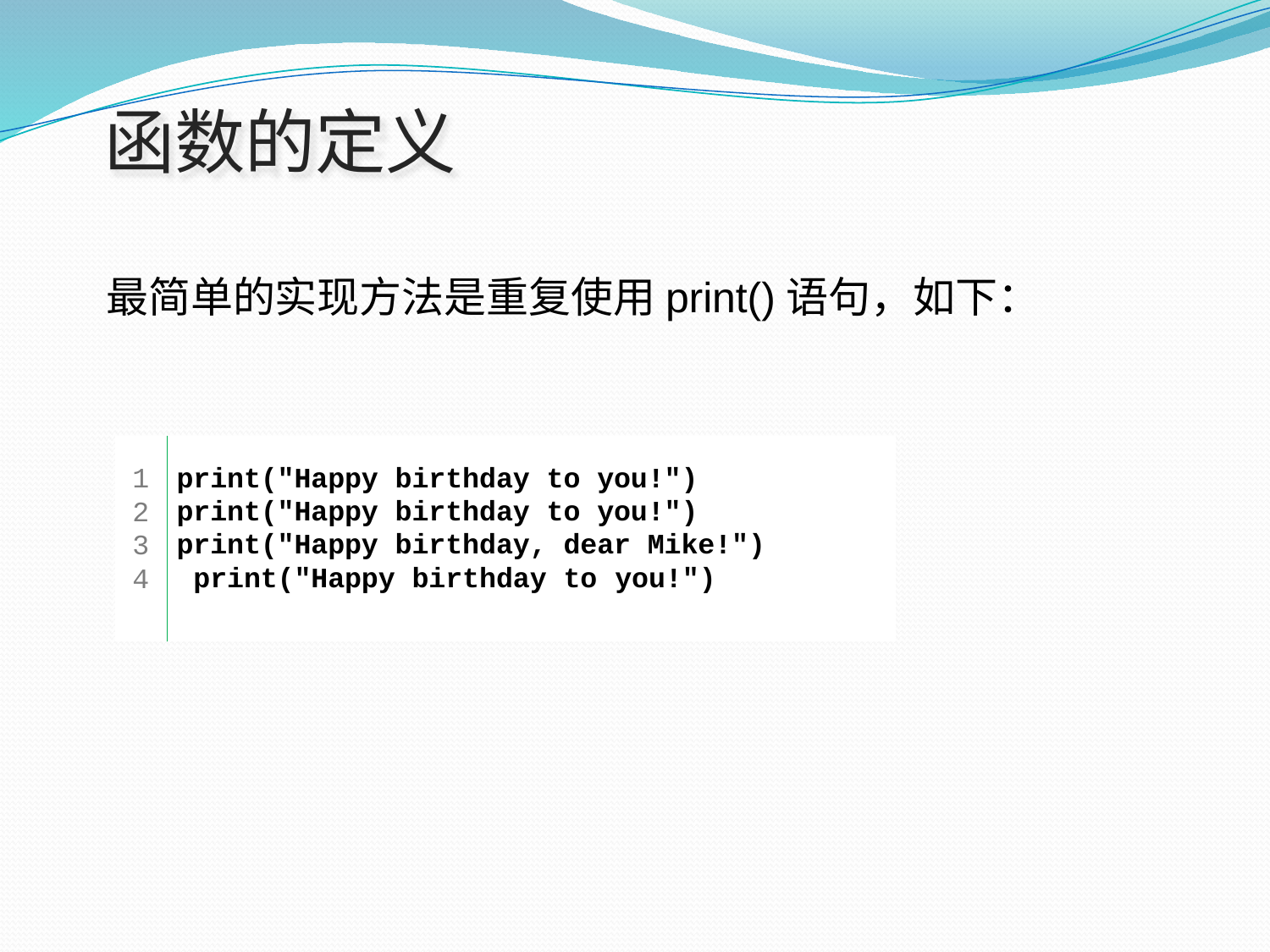

# 函数的定义
最简单的实现方法是重复使用print()语句，如下：
| 1 2 3 4 | print("Happy birthday to you!") print("Happy birthday to you!") print("Happy birthday, dear Mike!") print("Happy birthday to you!") |
| --- | --- |